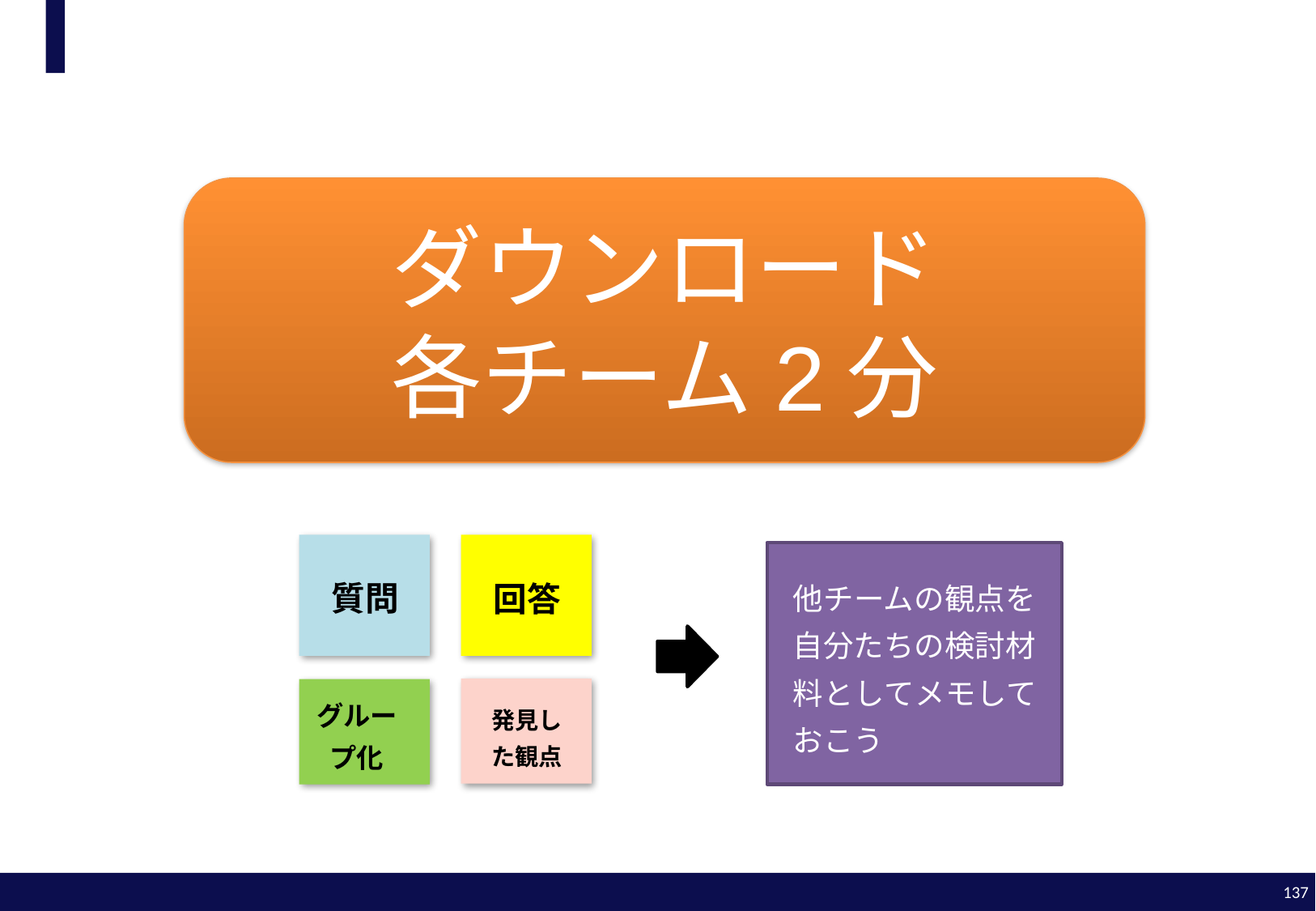

#
ダウンロード
各チーム2分

他チームの観点を自分たちの検討材料としてメモしておこう
質問
回答

グループ化
発見した観点